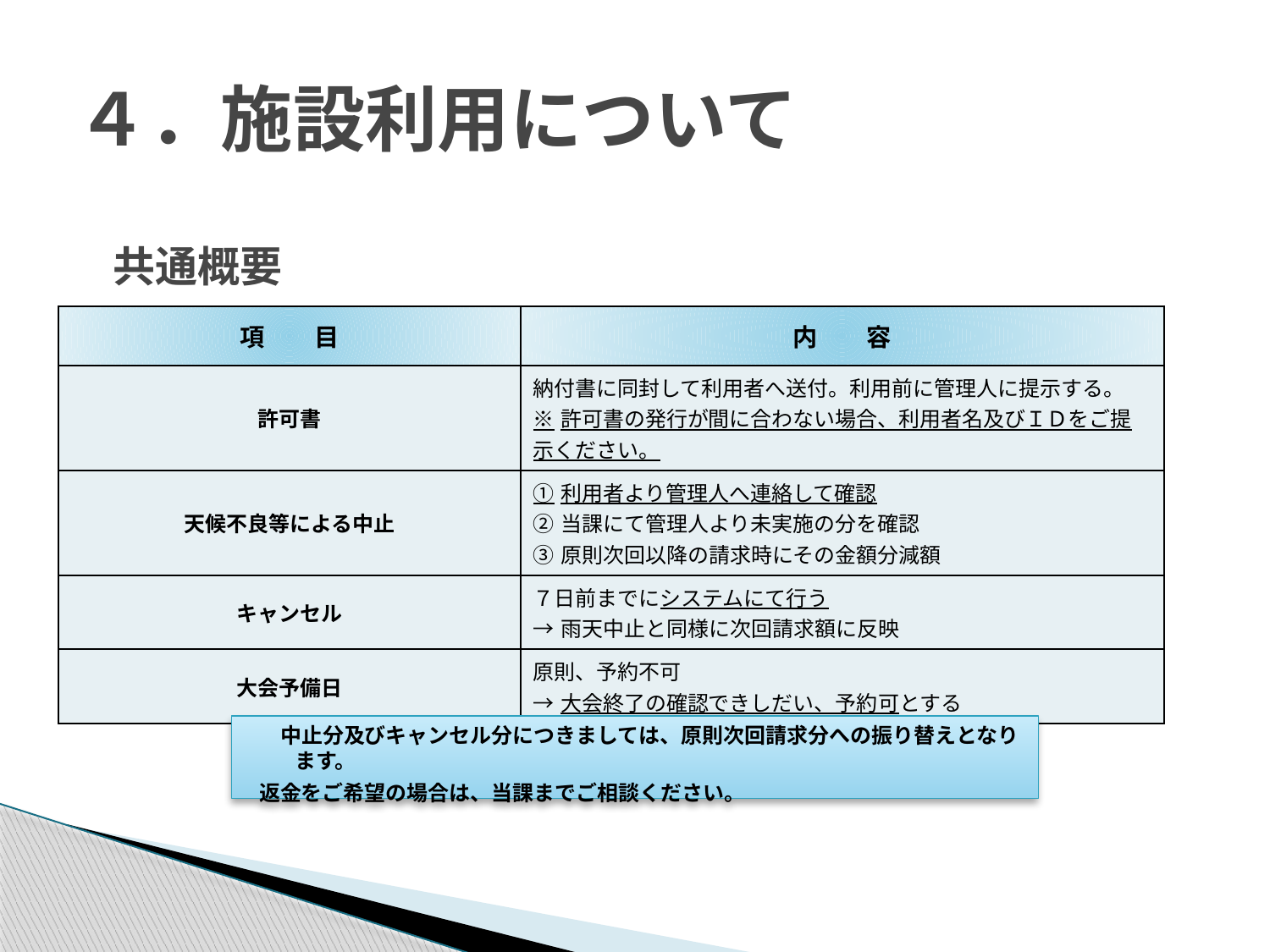

# ４．施設利用について
　共通概要
| 項　　目 | 内　　容 |
| --- | --- |
| 許可書 | 納付書に同封して利用者へ送付。利用前に管理人に提示する。　 ※許可書の発行が間に合わない場合、利用者名及びＩＤをご提示ください。 |
| 天候不良等による中止 | ①利用者より管理人へ連絡して確認 ②当課にて管理人より未実施の分を確認 ③原則次回以降の請求時にその金額分減額 |
| キャンセル | ７日前までにシステムにて行う →雨天中止と同様に次回請求額に反映 |
| 大会予備日 | 原則、予約不可 →大会終了の確認できしだい、予約可とする |
　中止分及びキャンセル分につきましては、原則次回請求分への振り替えとなります。
返金をご希望の場合は、当課までご相談ください。